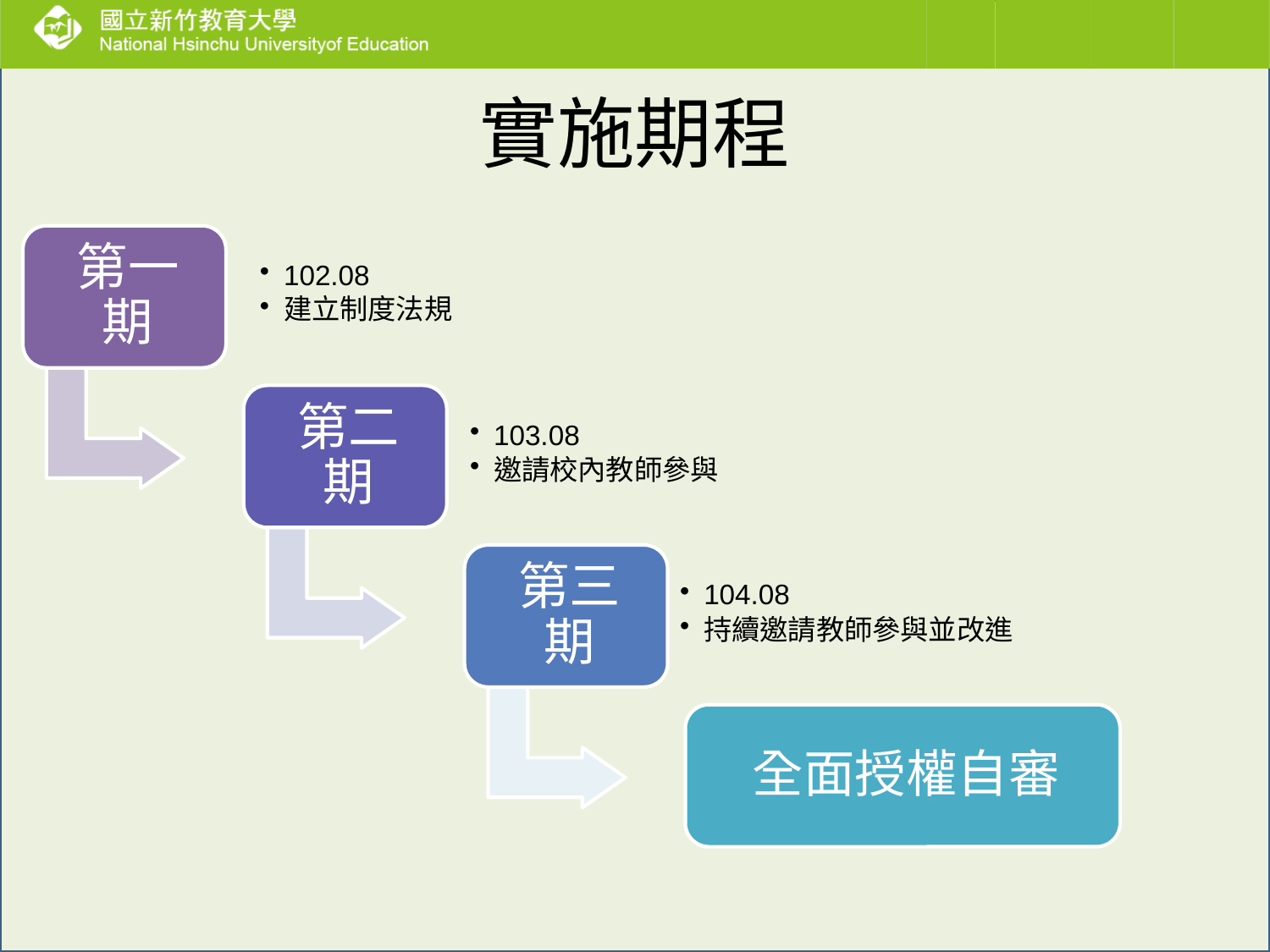

# 實施期程
第一期
102.08
建立制度法規
第二期
103.08
邀請校內教師參與
第三期
104.08
持續邀請教師參與並改進
全面授權自審